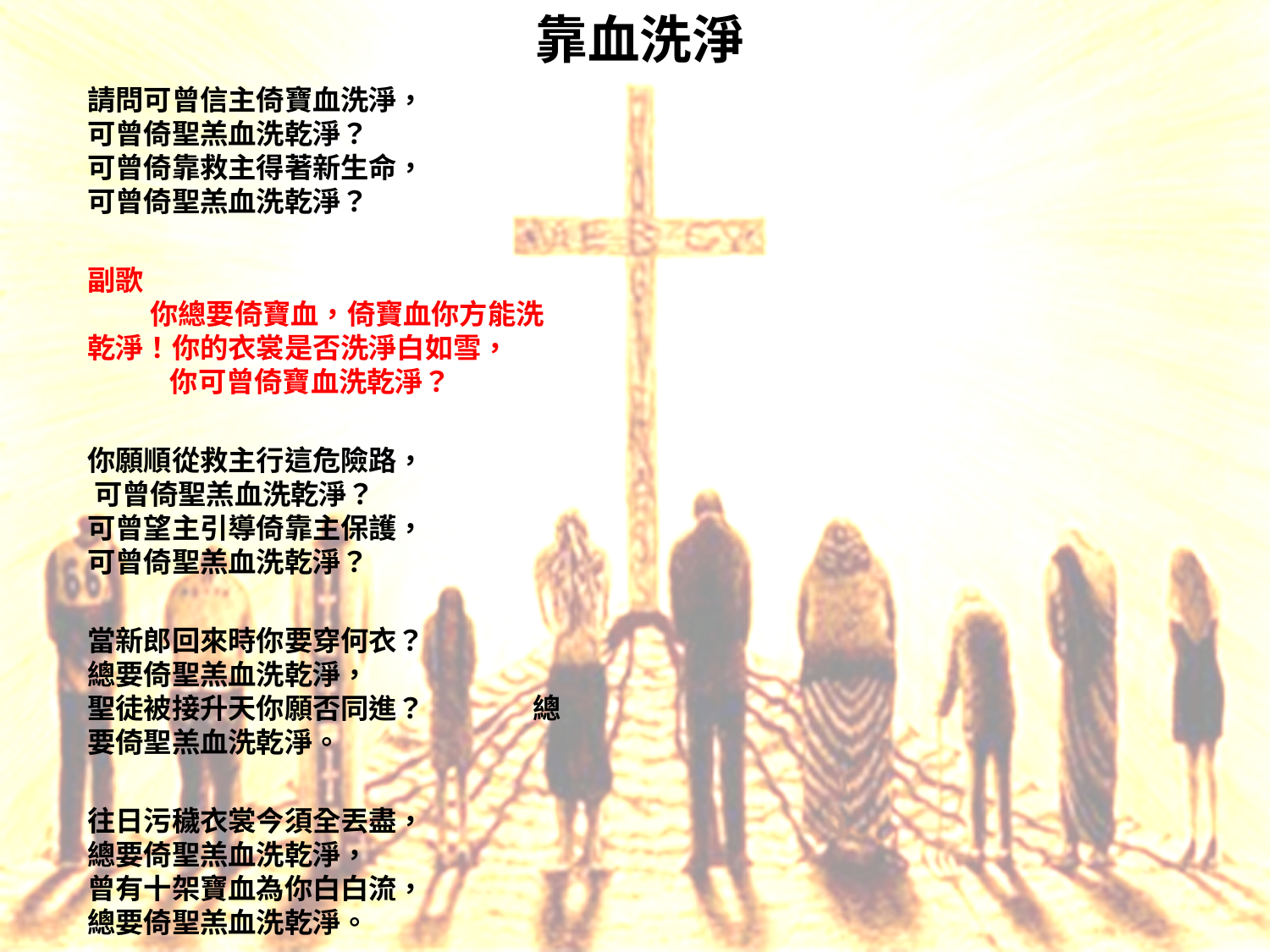

# 靠血洗淨
請問可曾信主倚寶血洗淨，                  可曾倚聖羔血洗乾淨？                            可曾倚靠救主得著新生命，                  可曾倚聖羔血洗乾淨？

副歌                                                              你總要倚寶血，倚寶血你方能洗乾淨！你的衣裳是否洗淨白如雪，                      你可曾倚寶血洗乾淨？

你願順從救主行這危險路，                       可曾倚聖羔血洗乾淨？                             可曾望主引導倚靠主保護，                  可曾倚聖羔血洗乾淨？

當新郎回來時你要穿何衣？                    總要倚聖羔血洗乾淨，                          聖徒被接升天你願否同進？                 總要倚聖羔血洗乾淨。

往日污穢衣裳今須全丟盡，                    總要倚聖羔血洗乾淨，                          曾有十架寶血為你白白流，                  總要倚聖羔血洗乾淨。